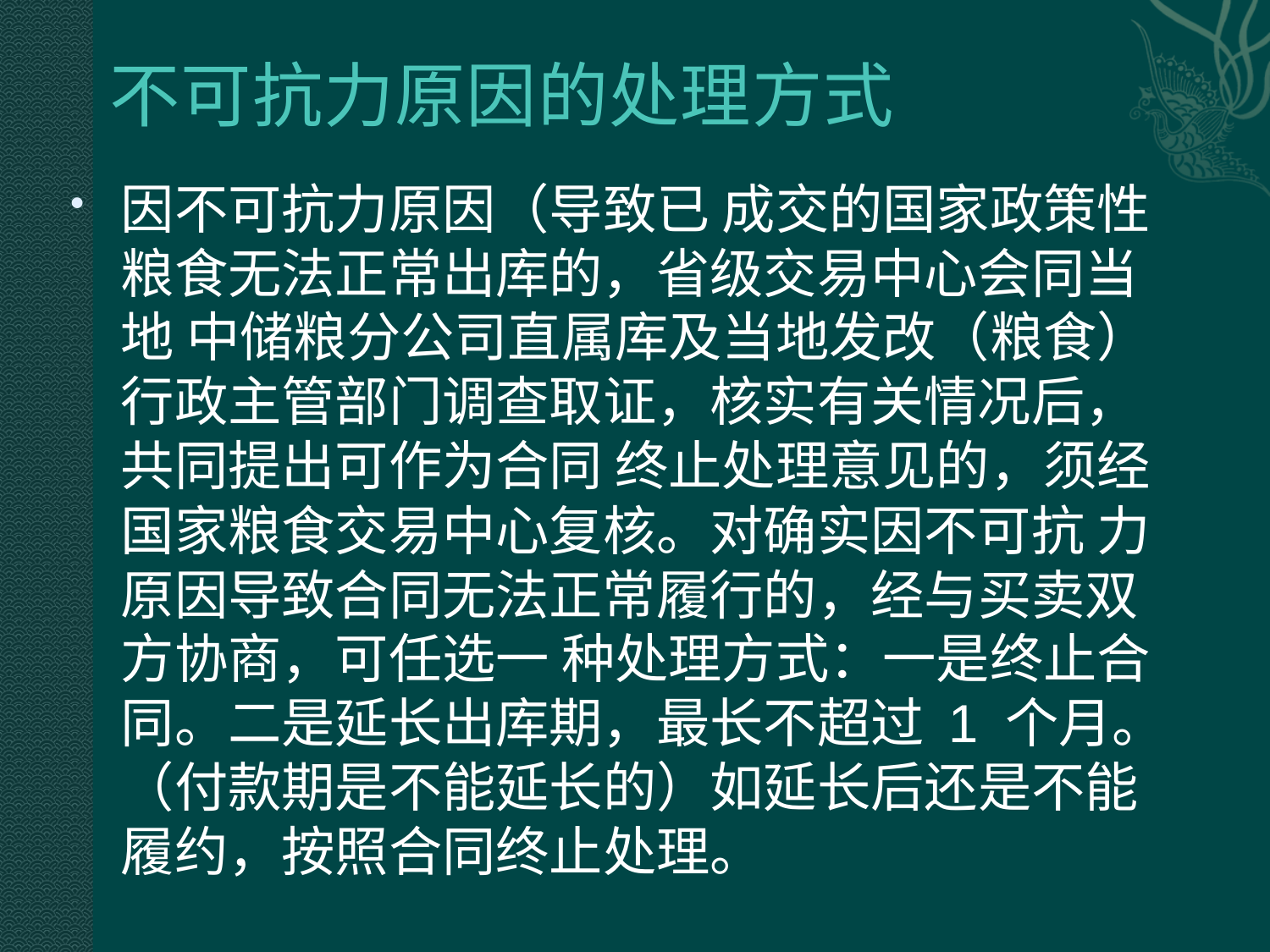

# 不可抗力原因的处理方式
因不可抗力原因（导致已 成交的国家政策性粮食无法正常出库的，省级交易中心会同当地 中储粮分公司直属库及当地发改（粮食）行政主管部门调查取证，核实有关情况后，共同提出可作为合同 终止处理意见的，须经国家粮食交易中心复核。对确实因不可抗 力原因导致合同无法正常履行的，经与买卖双方协商，可任选一 种处理方式：一是终止合同。二是延长出库期，最长不超过 1 个月。（付款期是不能延长的）如延长后还是不能履约，按照合同终止处理。